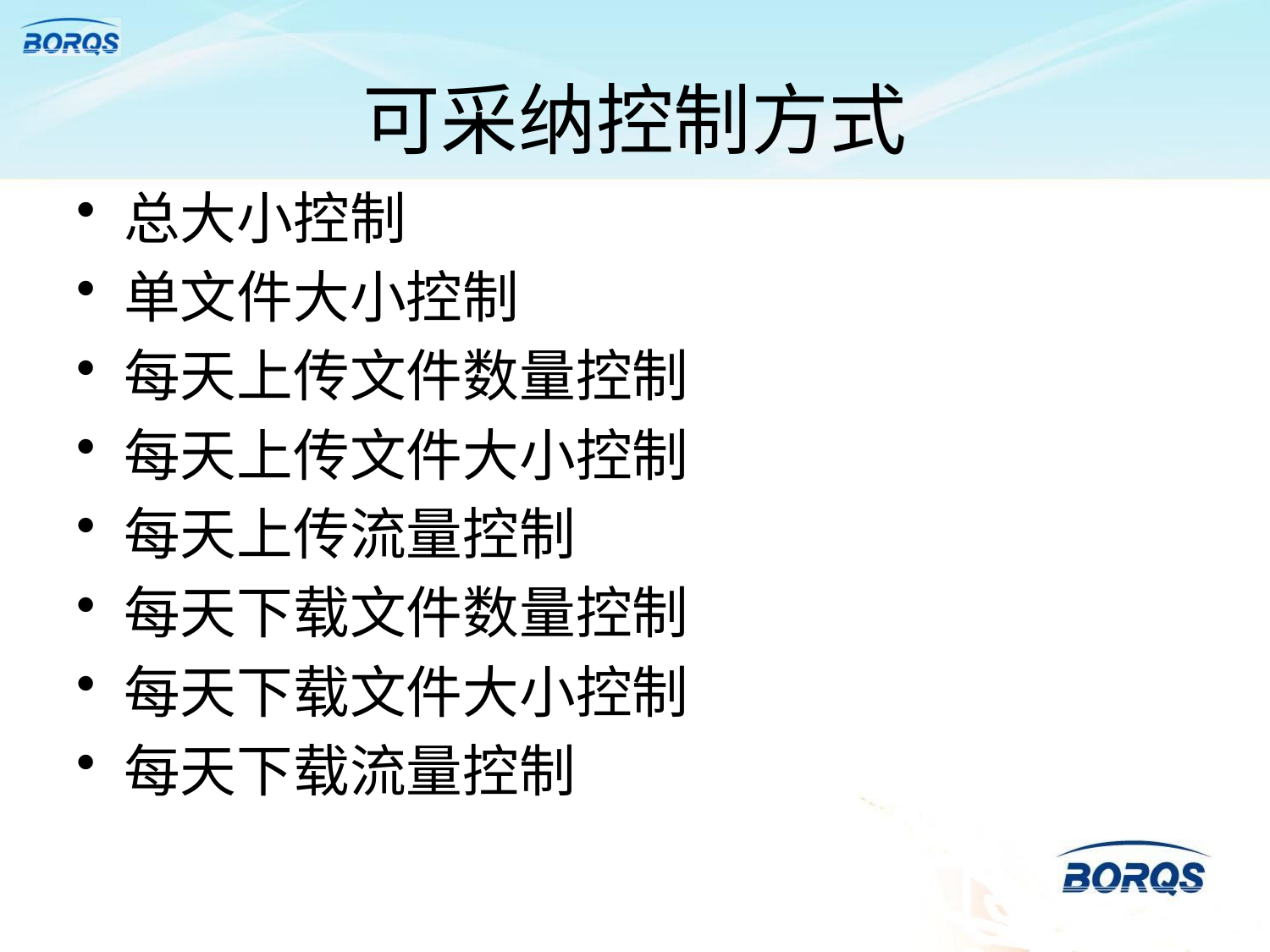

# 可采纳控制方式
总大小控制
单文件大小控制
每天上传文件数量控制
每天上传文件大小控制
每天上传流量控制
每天下载文件数量控制
每天下载文件大小控制
每天下载流量控制